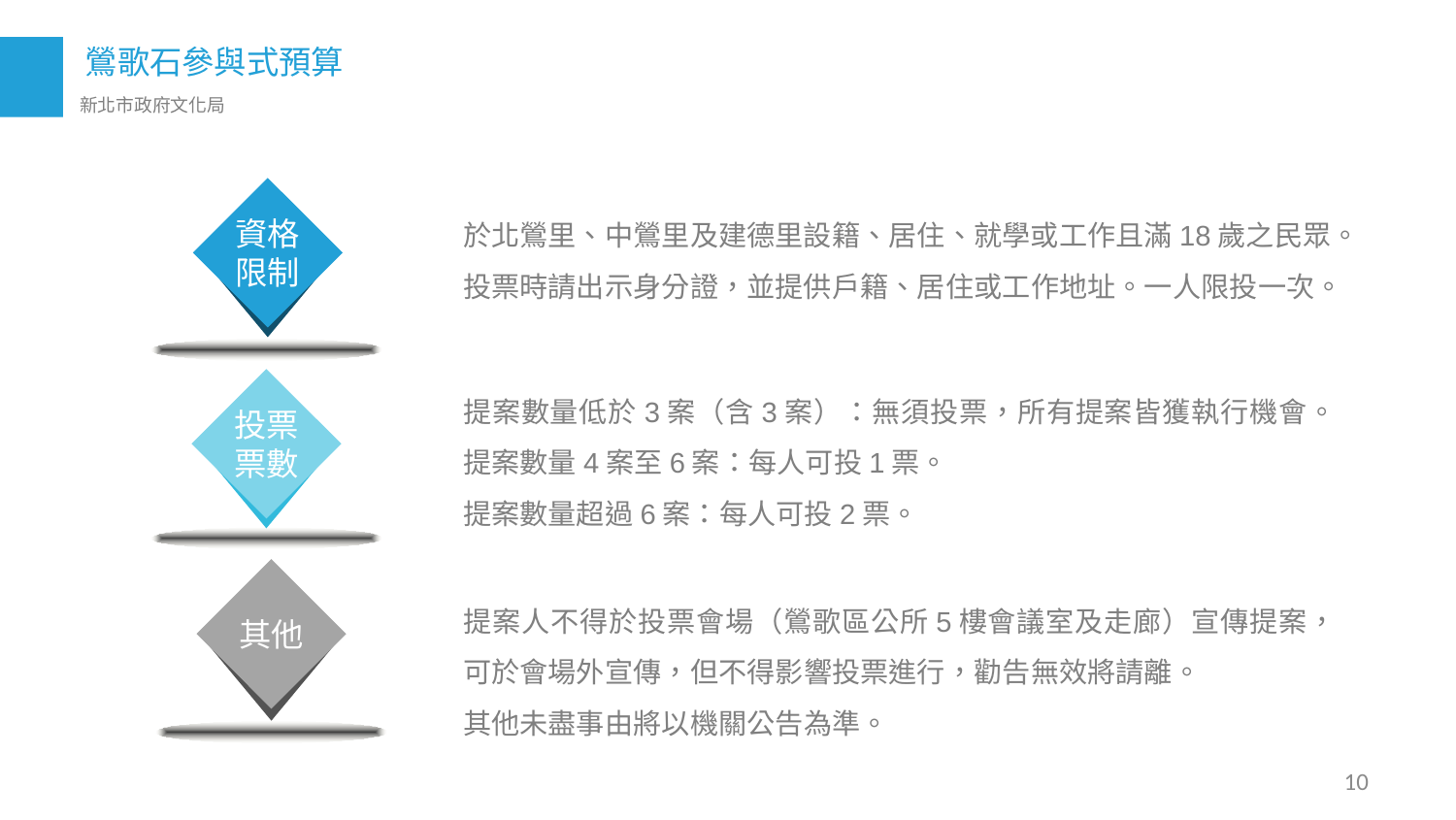

資格限制

於北鶯里、中鶯里及建德里設籍、居住、就學或工作且滿18歲之民眾。
投票時請出示身分證，並提供戶籍、居住或工作地址。一人限投一次。

投票票數

提案數量低於3案（含3案）：無須投票，所有提案皆獲執行機會。
提案數量4案至6案：每人可投1票。
提案數量超過6案：每人可投2票。

其他

提案人不得於投票會場（鶯歌區公所5樓會議室及走廊）宣傳提案，可於會場外宣傳，但不得影響投票進行，勸告無效將請離。
其他未盡事由將以機關公告為準。

10